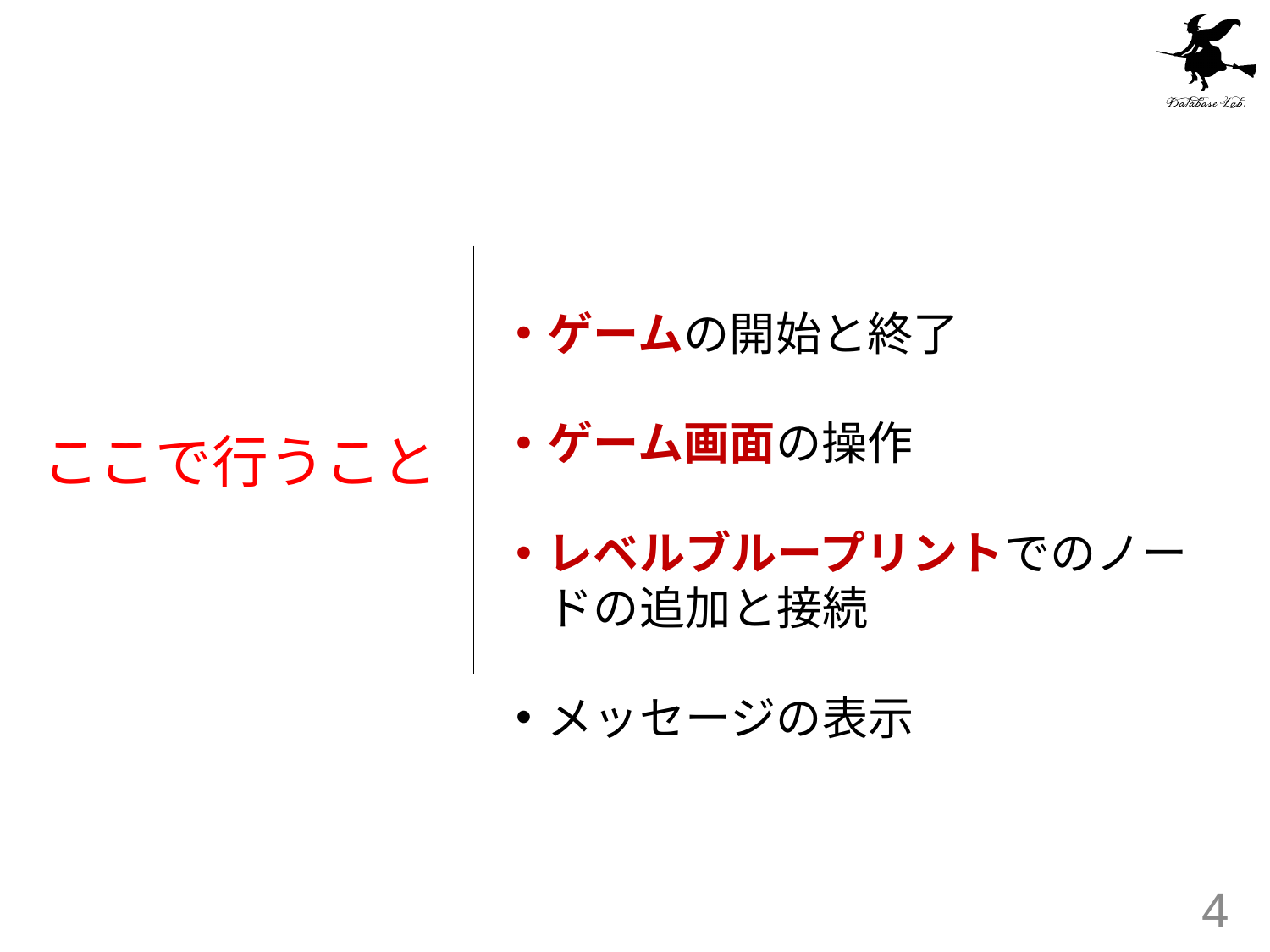

ゲームの開始と終了

ゲーム画面の操作

レベルブループリントでのノードの追加と接続

メッセージの表示
# ここで行うこと
4